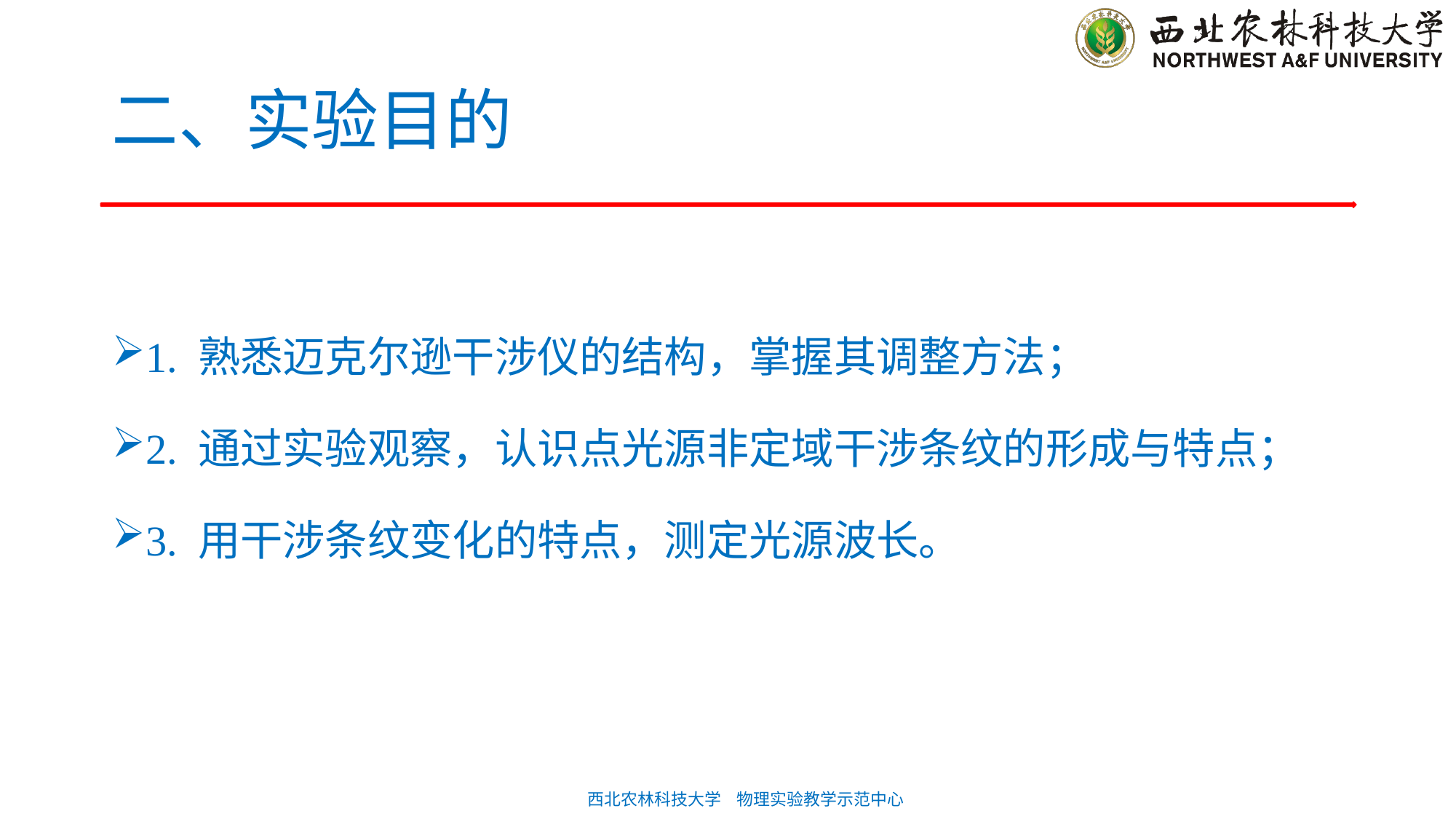

# 二、实验目的
1. 熟悉迈克尔逊干涉仪的结构，掌握其调整方法；
2. 通过实验观察，认识点光源非定域干涉条纹的形成与特点；
3. 用干涉条纹变化的特点，测定光源波长。